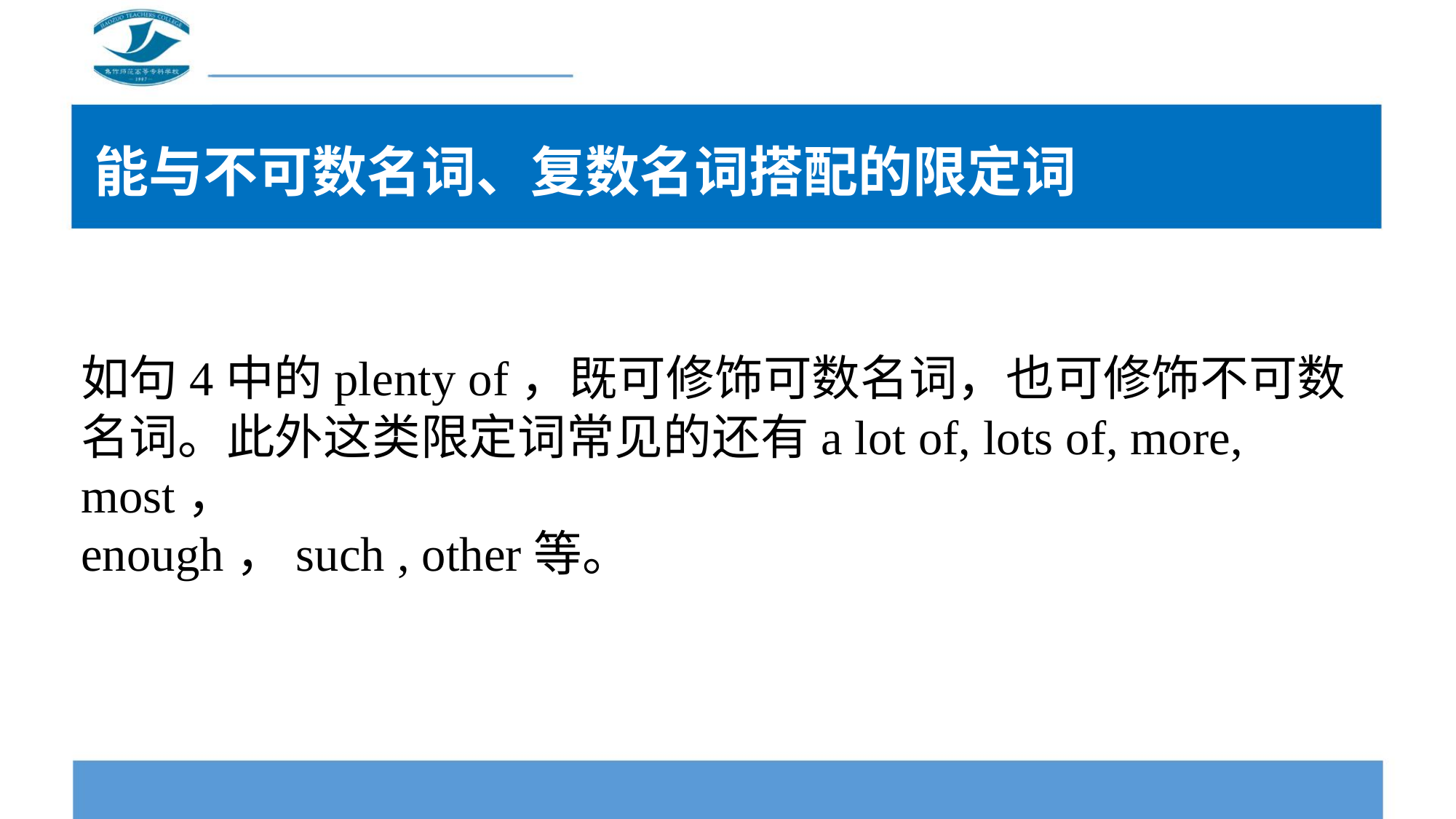

能与不可数名词、复数名词搭配的限定词
如句4中的plenty of，既可修饰可数名词，也可修饰不可数
名词。此外这类限定词常见的还有a lot of, lots of, more, most，
enough，such , other等。